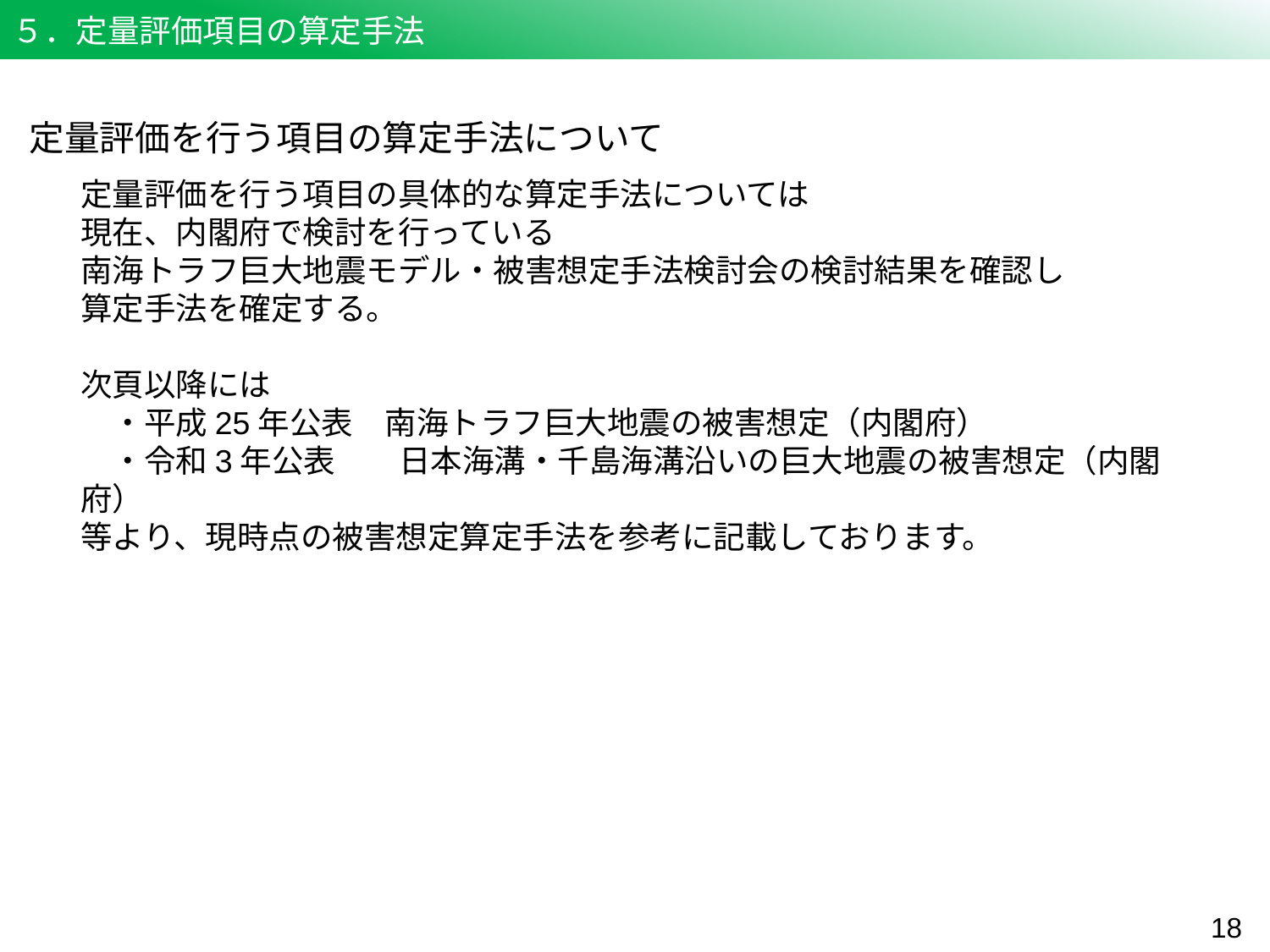

５．定量評価項目の算定手法
定量評価を行う項目の算定手法について
定量評価を行う項目の具体的な算定手法については
現在、内閣府で検討を行っている
南海トラフ巨大地震モデル・被害想定手法検討会の検討結果を確認し
算定手法を確定する。

次頁以降には
　・平成25年公表　南海トラフ巨大地震の被害想定（内閣府）
　・令和3年公表　　日本海溝・千島海溝沿いの巨大地震の被害想定（内閣府）
等より、現時点の被害想定算定手法を参考に記載しております。

18